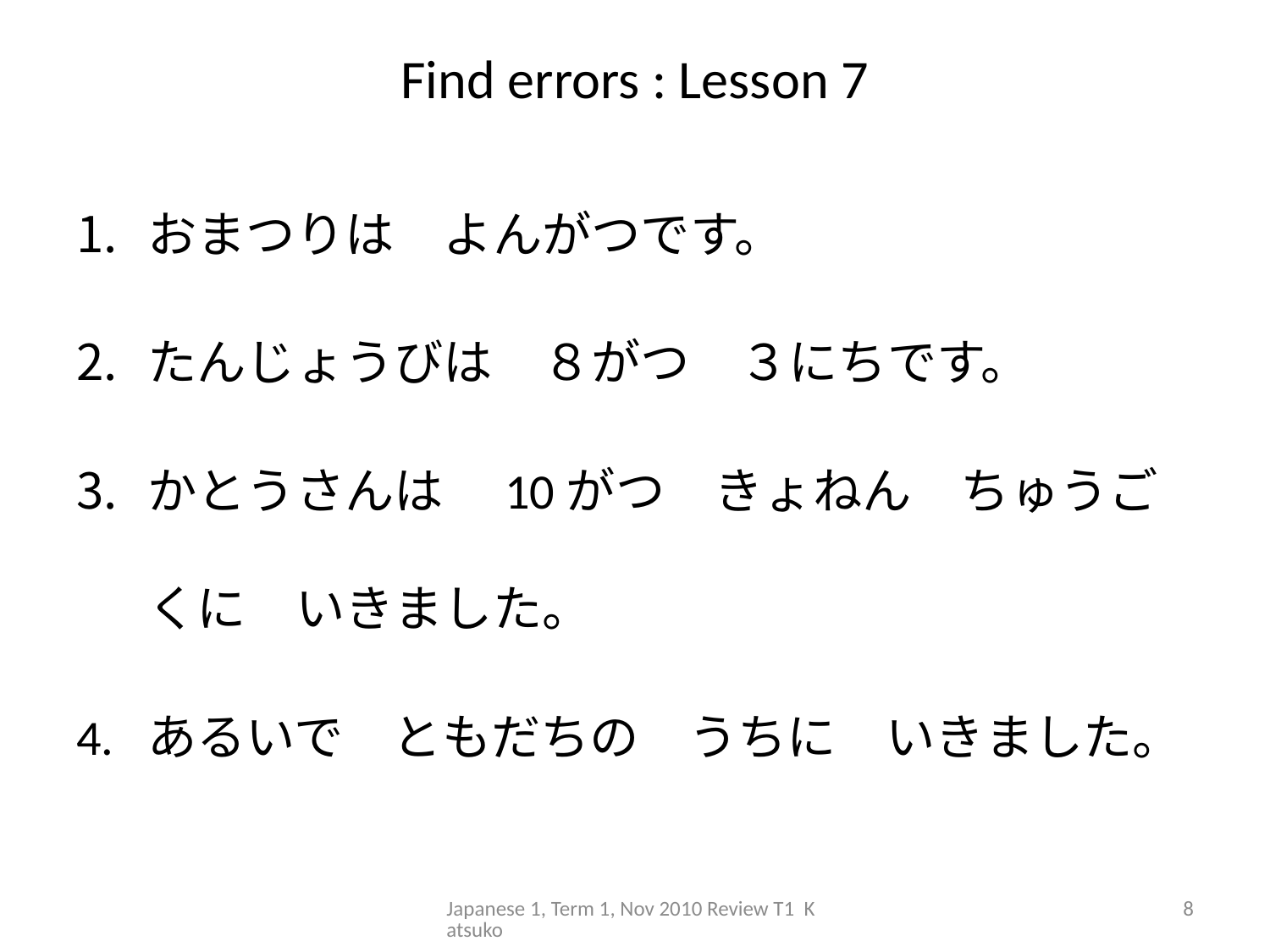

# Find errors : Lesson 7
おまつりは　よんがつです。
たんじょうびは　８がつ　３にちです。
かとうさんは　10がつ　きょねん　ちゅうごくに　いきました。
4. 	あるいで　ともだちの　うちに　いきました。
Japanese 1, Term 1, Nov 2010 Review T1  Katsuko
8